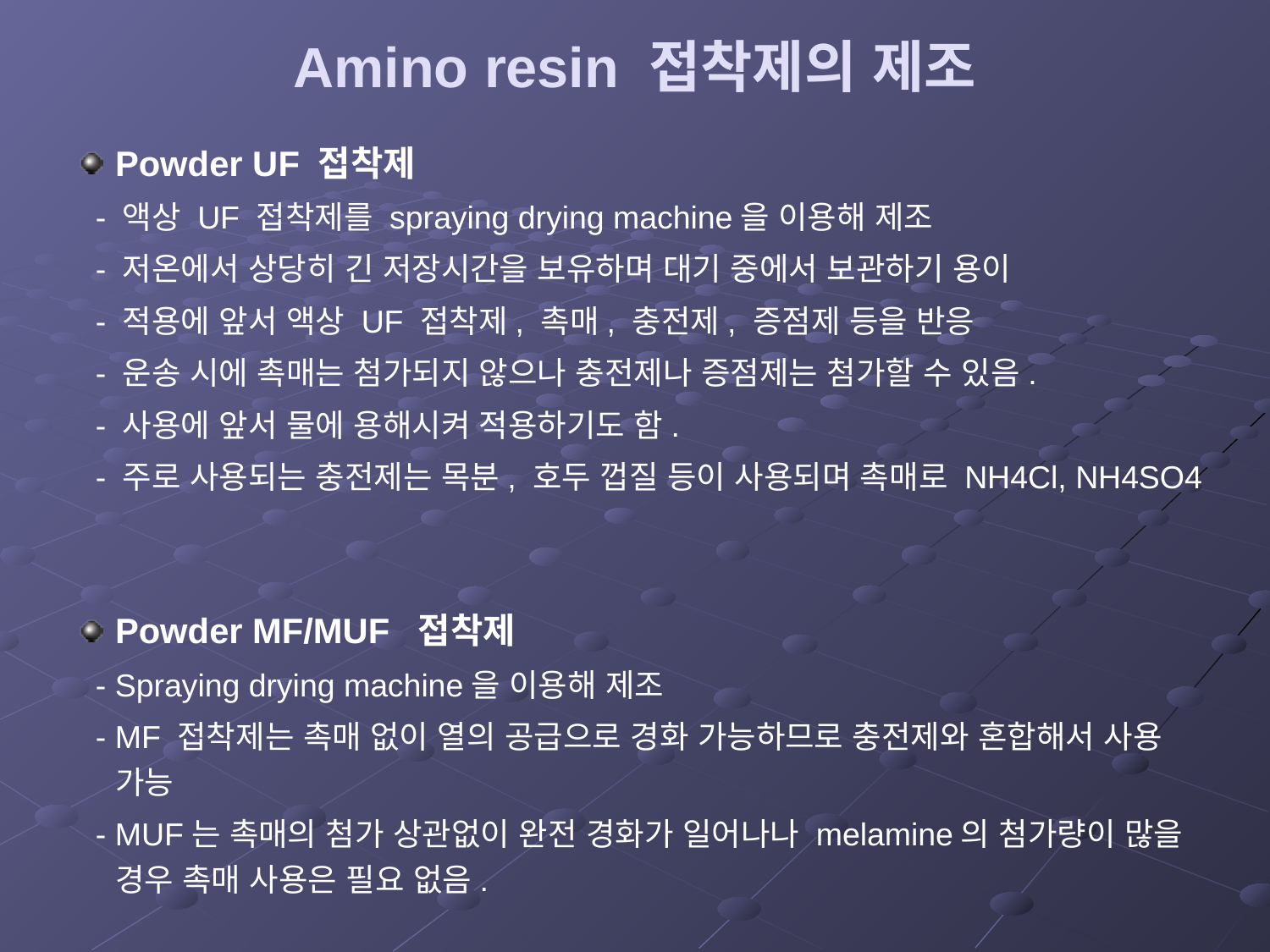

# Amino resin 접착제의 제조
Powder UF 접착제
  - 액상 UF 접착제를 spraying drying machine을 이용해 제조
  - 저온에서 상당히 긴 저장시간을 보유하며 대기 중에서 보관하기 용이
  - 적용에 앞서 액상 UF 접착제, 촉매, 충전제, 증점제 등을 반응
  - 운송 시에 촉매는 첨가되지 않으나 충전제나 증점제는 첨가할 수 있음.
  - 사용에 앞서 물에 용해시켜 적용하기도 함.
  - 주로 사용되는 충전제는 목분, 호두 껍질 등이 사용되며 촉매로 NH4Cl, NH4SO4

Powder MF/MUF  접착제
  - Spraying drying machine을 이용해 제조
  - MF 접착제는 촉매 없이 열의 공급으로 경화 가능하므로 충전제와 혼합해서 사용 가능
  - MUF는 촉매의 첨가 상관없이 완전 경화가 일어나나 melamine의 첨가량이 많을 경우 촉매 사용은 필요 없음.